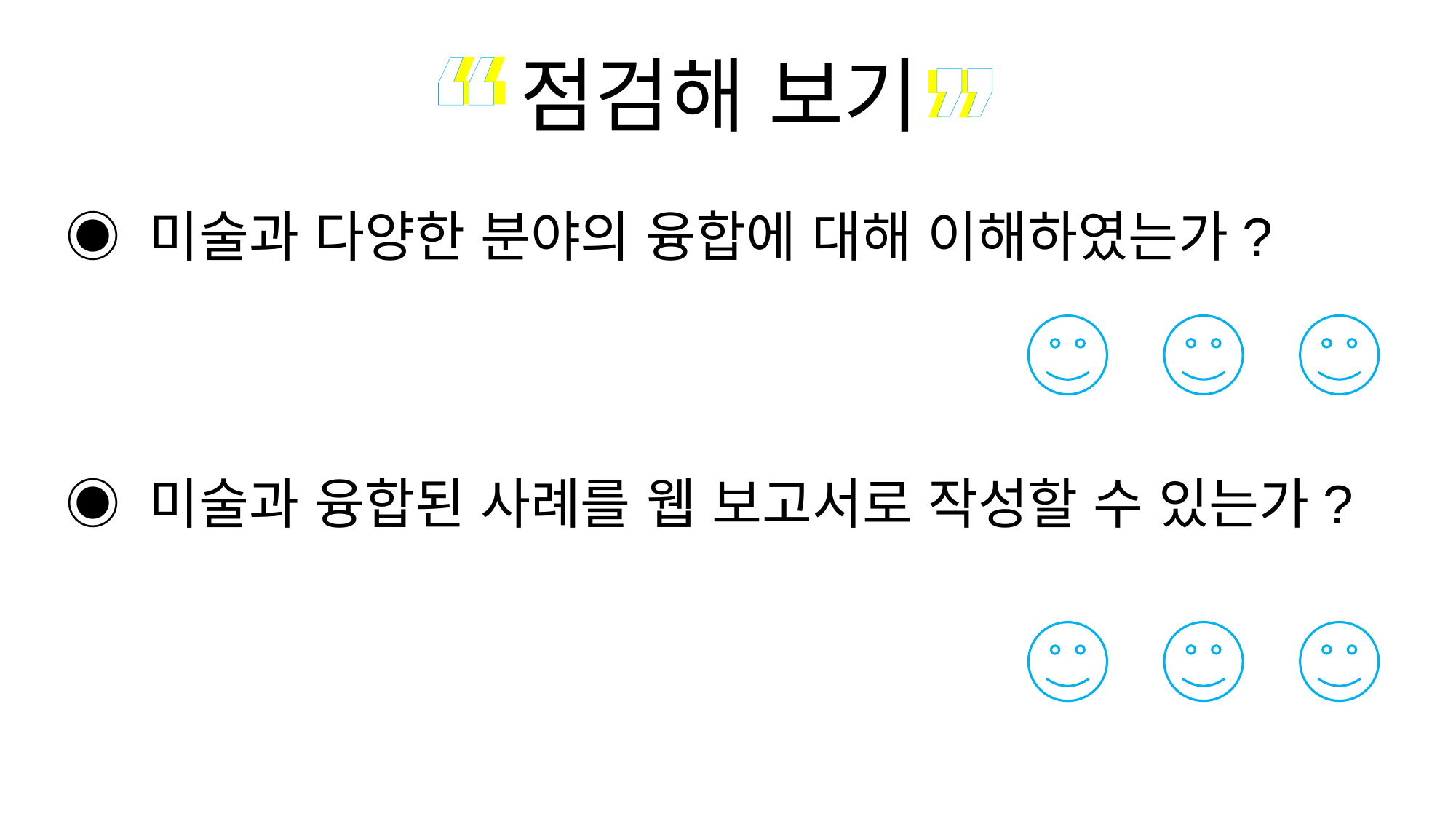

“
“
”
”
점검해 보기
◉ 미술과 다양한 분야의 융합에 대해 이해하였는가?

◉ 미술과 융합된 사례를 웹 보고서로 작성할 수 있는가?